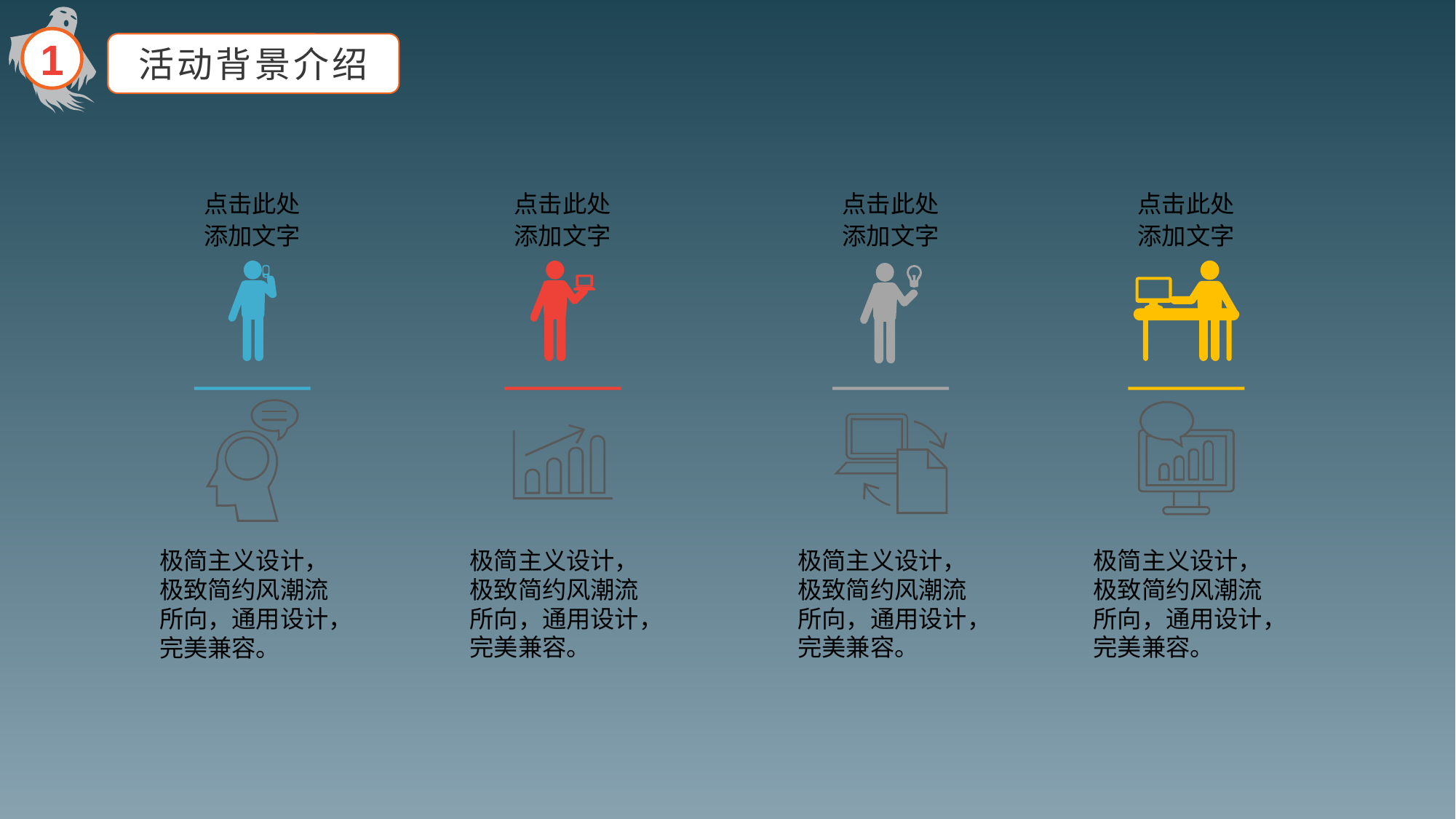

1
活动背景介绍
点击此处添加文字
点击此处添加文字
点击此处添加文字
点击此处添加文字

极简主义设计，极致简约风潮流所向，通用设计，完美兼容。
极简主义设计，极致简约风潮流所向，通用设计，完美兼容。
极简主义设计，极致简约风潮流所向，通用设计，完美兼容。
极简主义设计，极致简约风潮流所向，通用设计，完美兼容。